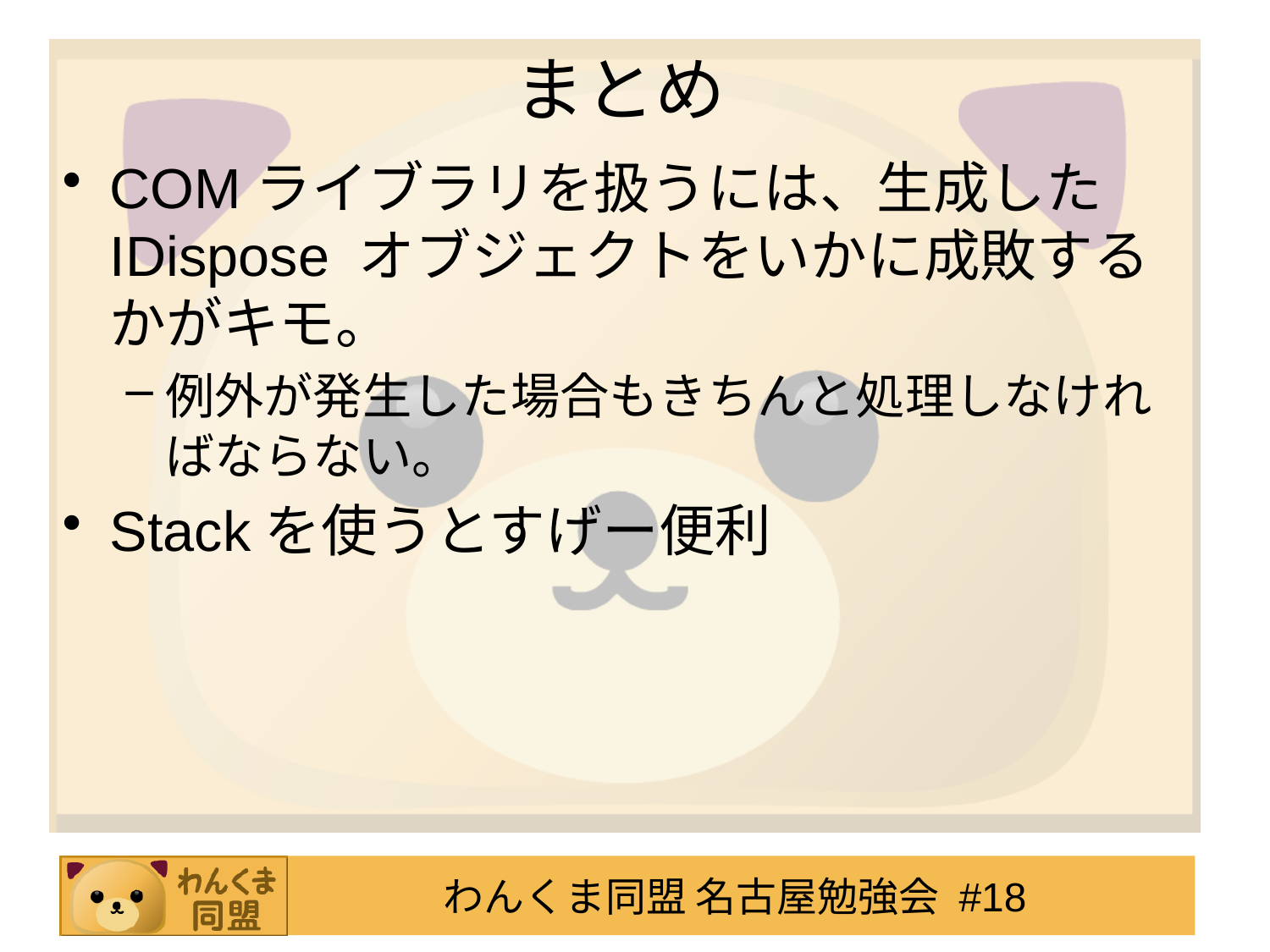

# まとめ
COMライブラリを扱うには、生成した IDispose オブジェクトをいかに成敗するかがキモ。
例外が発生した場合もきちんと処理しなければならない。
Stackを使うとすげー便利